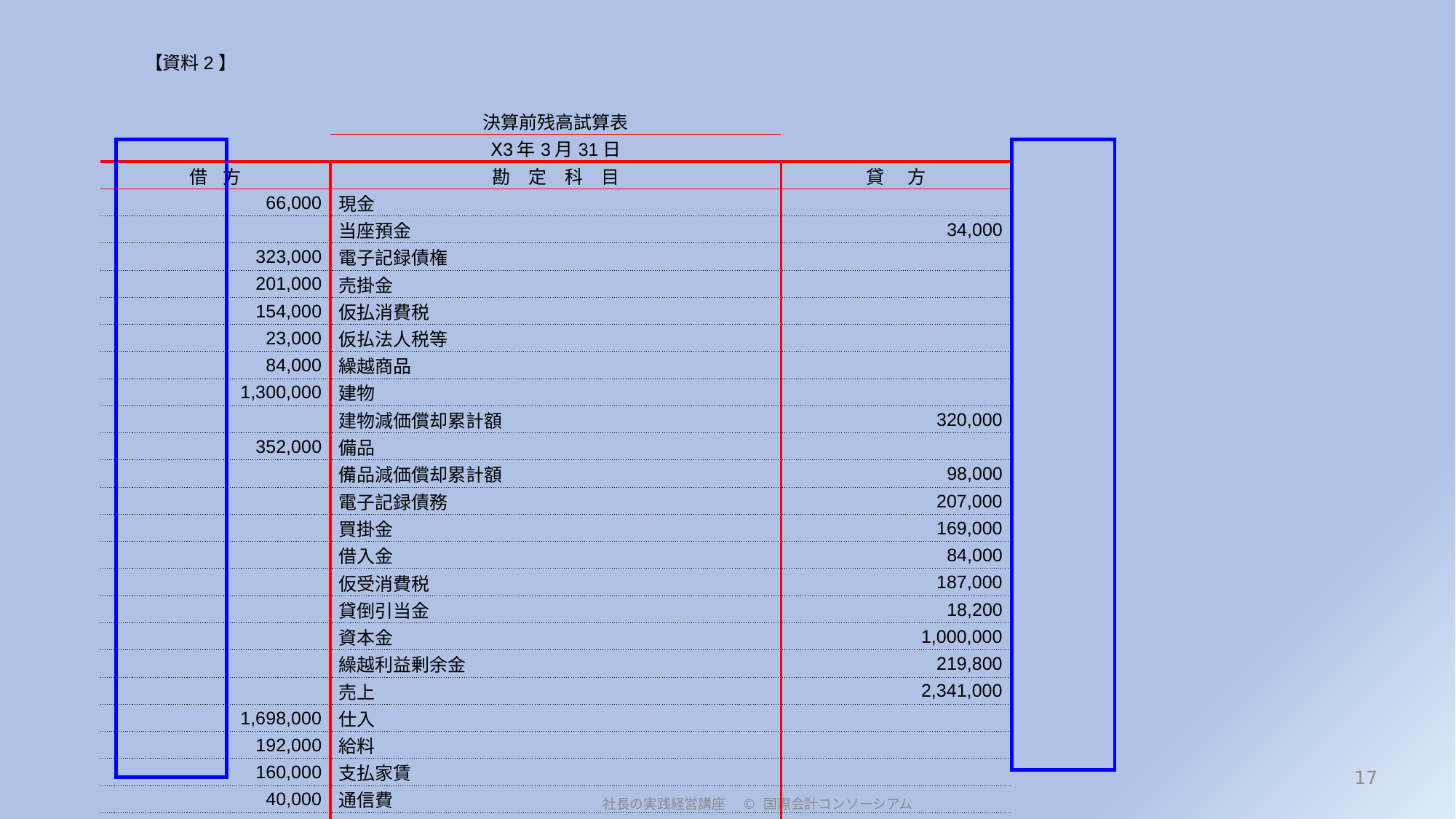

【資料2】
|  | 決算前残高試算表 |  |
| --- | --- | --- |
|  | Ⅹ3年3月31日 |  |
| 借 方 | 勘　定　科　目 | 貸 方 |
| 66,000 | 現金 |  |
|  | 当座預金 | 34,000 |
| 323,000 | 電子記録債権 |  |
| 201,000 | 売掛金 |  |
| 154,000 | 仮払消費税 |  |
| 23,000 | 仮払法人税等 |  |
| 84,000 | 繰越商品 |  |
| 1,300,000 | 建物 |  |
|  | 建物減価償却累計額 | 320,000 |
| 352,000 | 備品 |  |
|  | 備品減価償却累計額 | 98,000 |
|  | 電子記録債務 | 207,000 |
|  | 買掛金 | 169,000 |
|  | 借入金 | 84,000 |
|  | 仮受消費税 | 187,000 |
|  | 貸倒引当金 | 18,200 |
|  | 資本金 | 1,000,000 |
|  | 繰越利益剰余金 | 219,800 |
|  | 売上 | 2,341,000 |
| 1,698,000 | 仕入 |  |
| 192,000 | 給料 |  |
| 160,000 | 支払家賃 |  |
| 40,000 | 通信費 |  |
| 23,000 | 租税公課 |  |
| 62,000 | 支払保険料 |  |
| 4,678,000 |  | 4,678,000 |

17
社長の実践経営講座　© 国際会計コンソーシアム